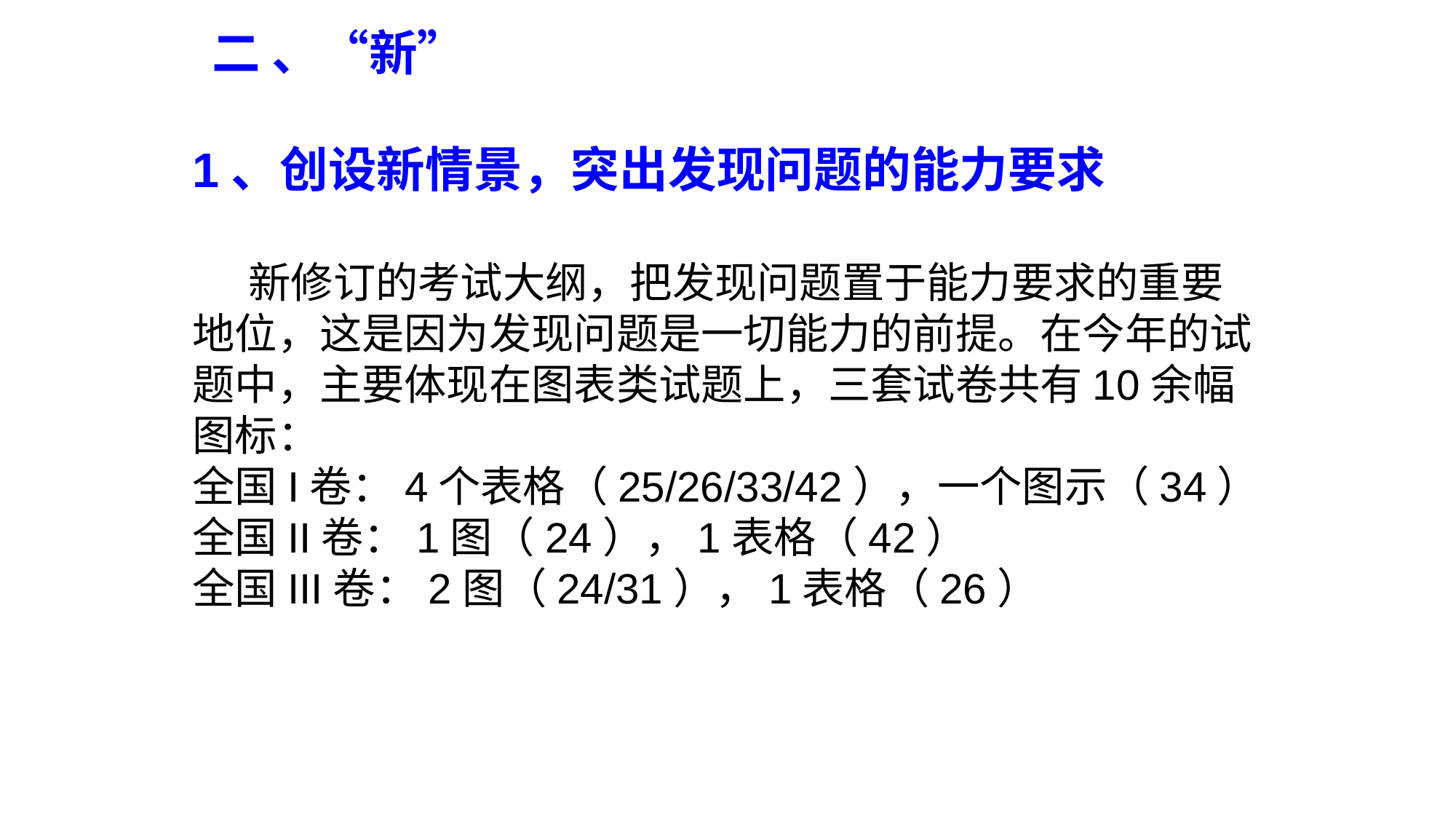

二 、“新”
1、创设新情景，突出发现问题的能力要求

        新修订的考试大纲，把发现问题置于能力要求的重要地位，这是因为发现问题是一切能力的前提。在今年的试题中，主要体现在图表类试题上，三套试卷共有10余幅图标：
全国I卷：4个表格（25/26/33/42），一个图示（34）
全国II卷：1图（24），1表格（42）
全国III卷：2图（24/31），1表格（26）